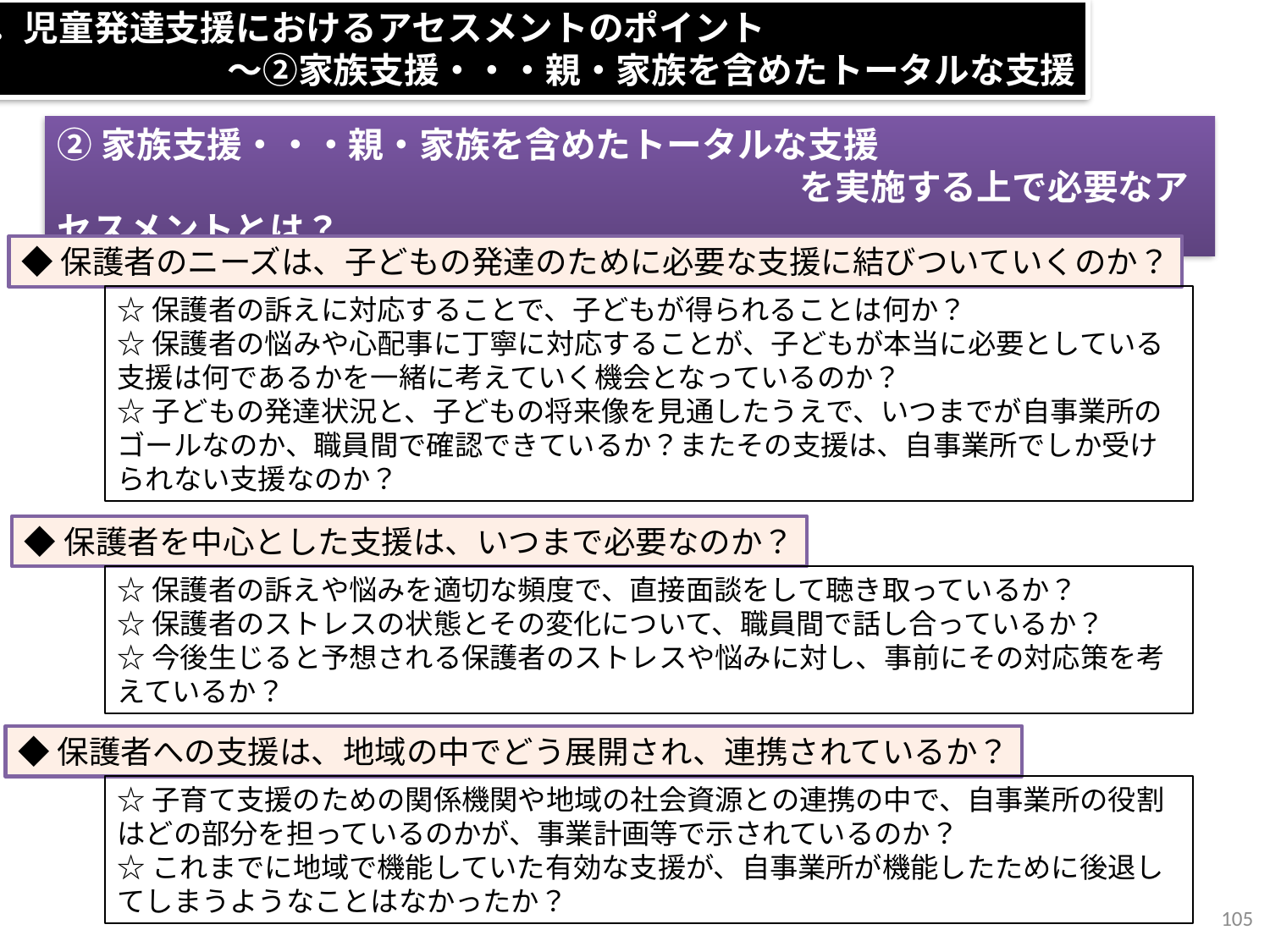

Ⅱ．児童発達支援におけるアセスメントのポイント
　　　　　　　　～②家族支援・・・親・家族を含めたトータルな支援
②家族支援・・・親・家族を含めたトータルな支援
　　　　　　　　　　　　　　　　　　　　　を実施する上で必要なアセスメントとは？
◆保護者のニーズは、子どもの発達のために必要な支援に結びついていくのか？
☆保護者の訴えに対応することで、子どもが得られることは何か？
☆保護者の悩みや心配事に丁寧に対応することが、子どもが本当に必要としている支援は何であるかを一緒に考えていく機会となっているのか？
☆子どもの発達状況と、子どもの将来像を見通したうえで、いつまでが自事業所のゴールなのか、職員間で確認できているか？またその支援は、自事業所でしか受けられない支援なのか？
◆保護者を中心とした支援は、いつまで必要なのか？
☆保護者の訴えや悩みを適切な頻度で、直接面談をして聴き取っているか？
☆保護者のストレスの状態とその変化について、職員間で話し合っているか？
☆今後生じると予想される保護者のストレスや悩みに対し、事前にその対応策を考えているか？
◆保護者への支援は、地域の中でどう展開され、連携されているか？
☆子育て支援のための関係機関や地域の社会資源との連携の中で、自事業所の役割はどの部分を担っているのかが、事業計画等で示されているのか？
☆これまでに地域で機能していた有効な支援が、自事業所が機能したために後退してしまうようなことはなかったか？
105